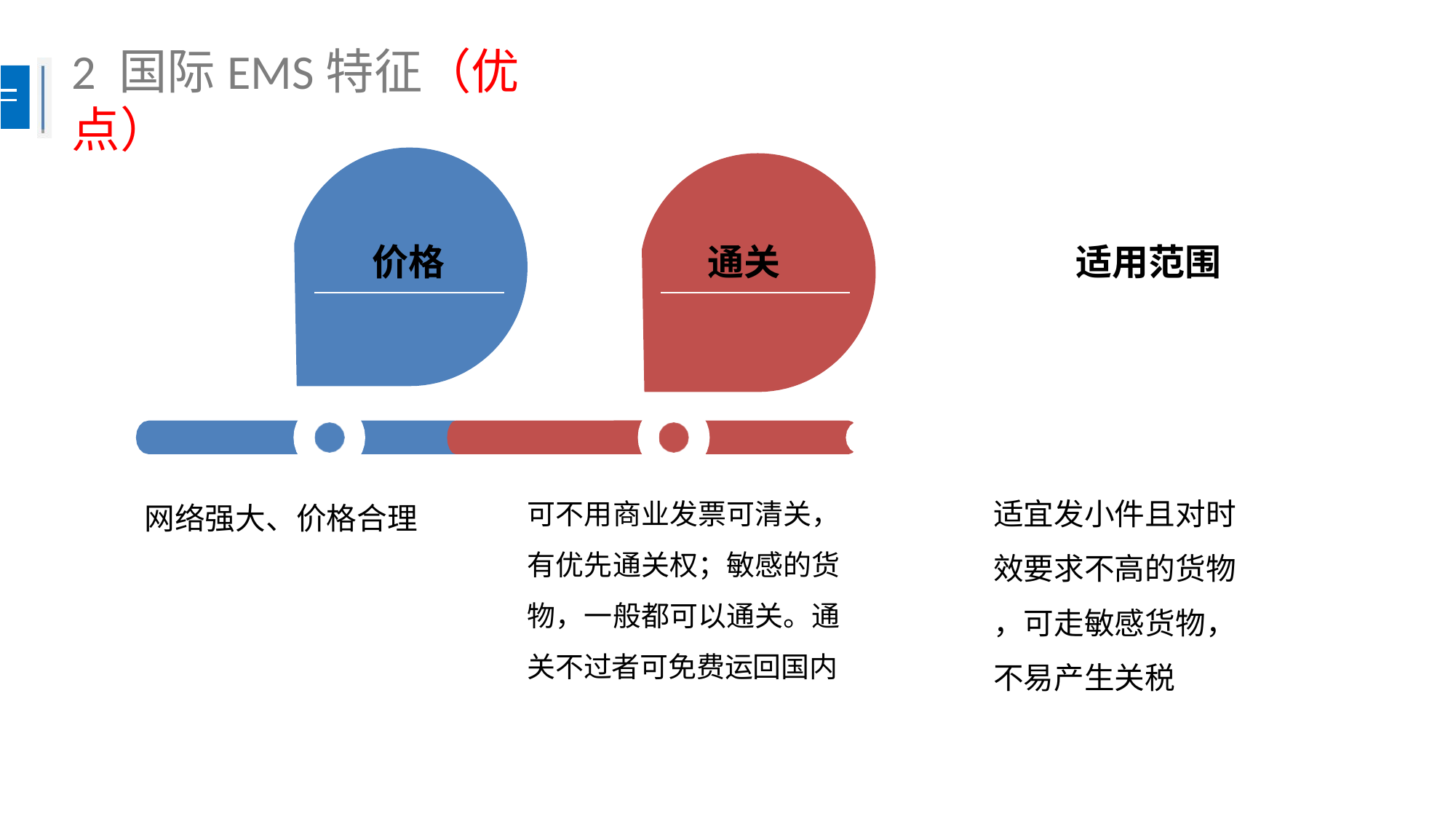

# 2 国际EMS特征（优点）

价格
通关
适用范围

适宜发小件且对时 效要求不高的货物
，可走敏感货物， 不易产生关税
可不用商业发票可清关， 有优先通关权；敏感的货 物，一般都可以通关。通 关不过者可免费运回国内
网络强大、价格合理